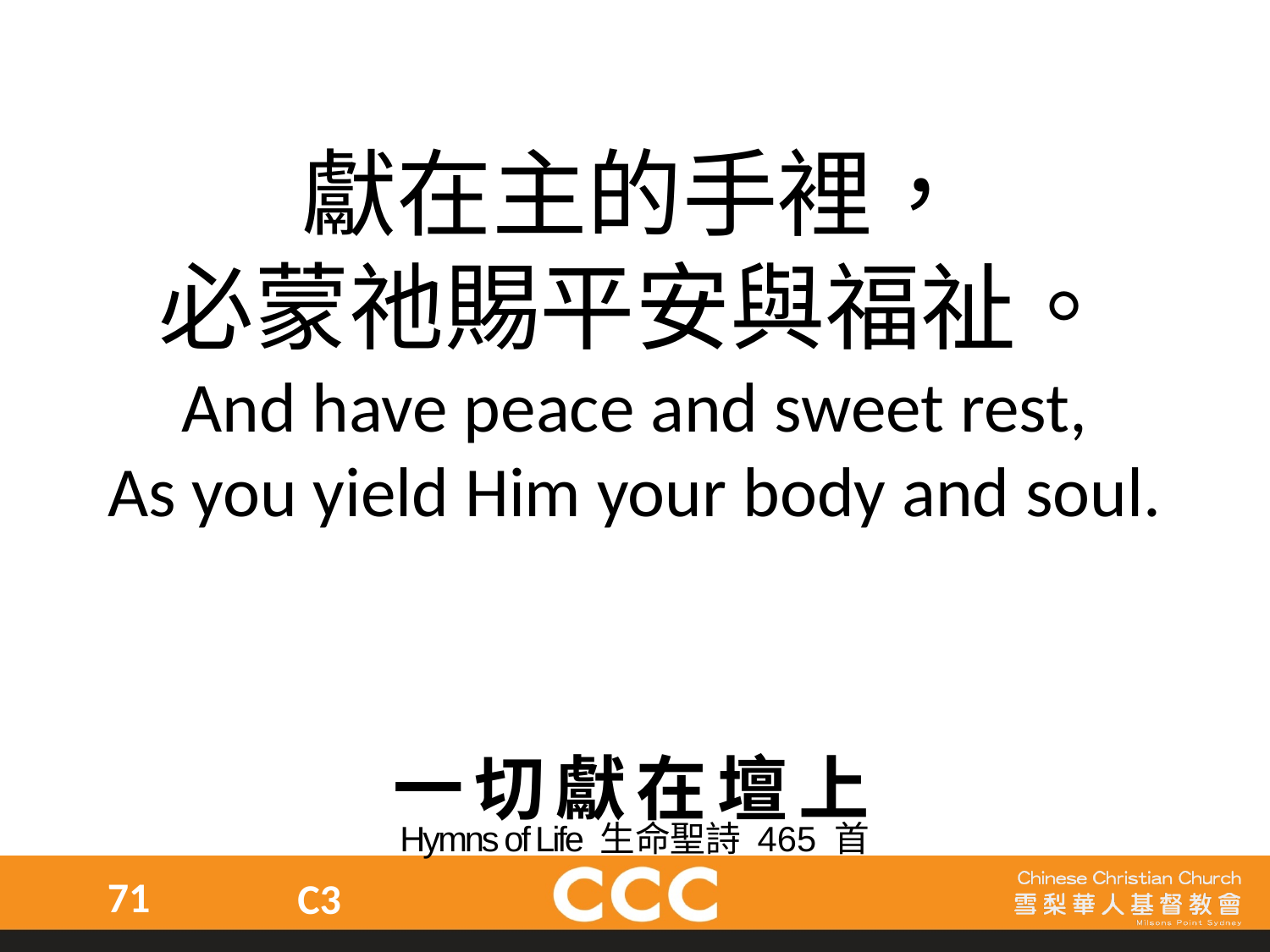

獻在主的手裡，
必蒙祂賜平安與福祉。
And have peace and sweet rest,
As you yield Him your body and soul.
一切獻在壇上
Hymns of Life 生命聖詩 465 首
71
C3